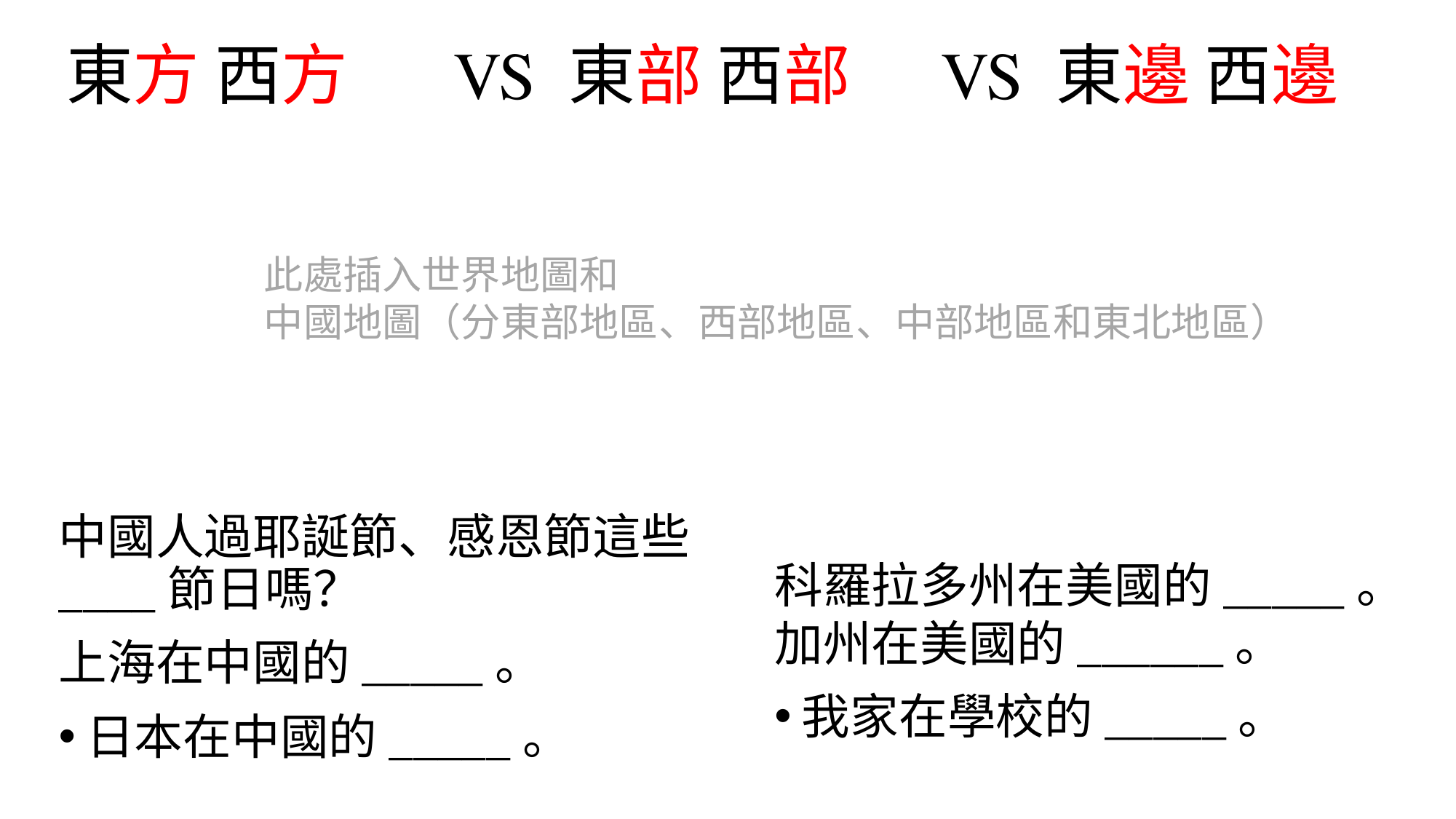

# 東方 西方      VS 東部 西部     VS 東邊 西邊
此處插入世界地圖和
中國地圖（分東部地區、西部地區、中部地區和東北地區）
中國人過耶誕節、感恩節這些____節日嗎？
上海在中國的_____。
日本在中國的_____。
科羅拉多州在美國的_____。
加州在美國的______。
我家在學校的_____。